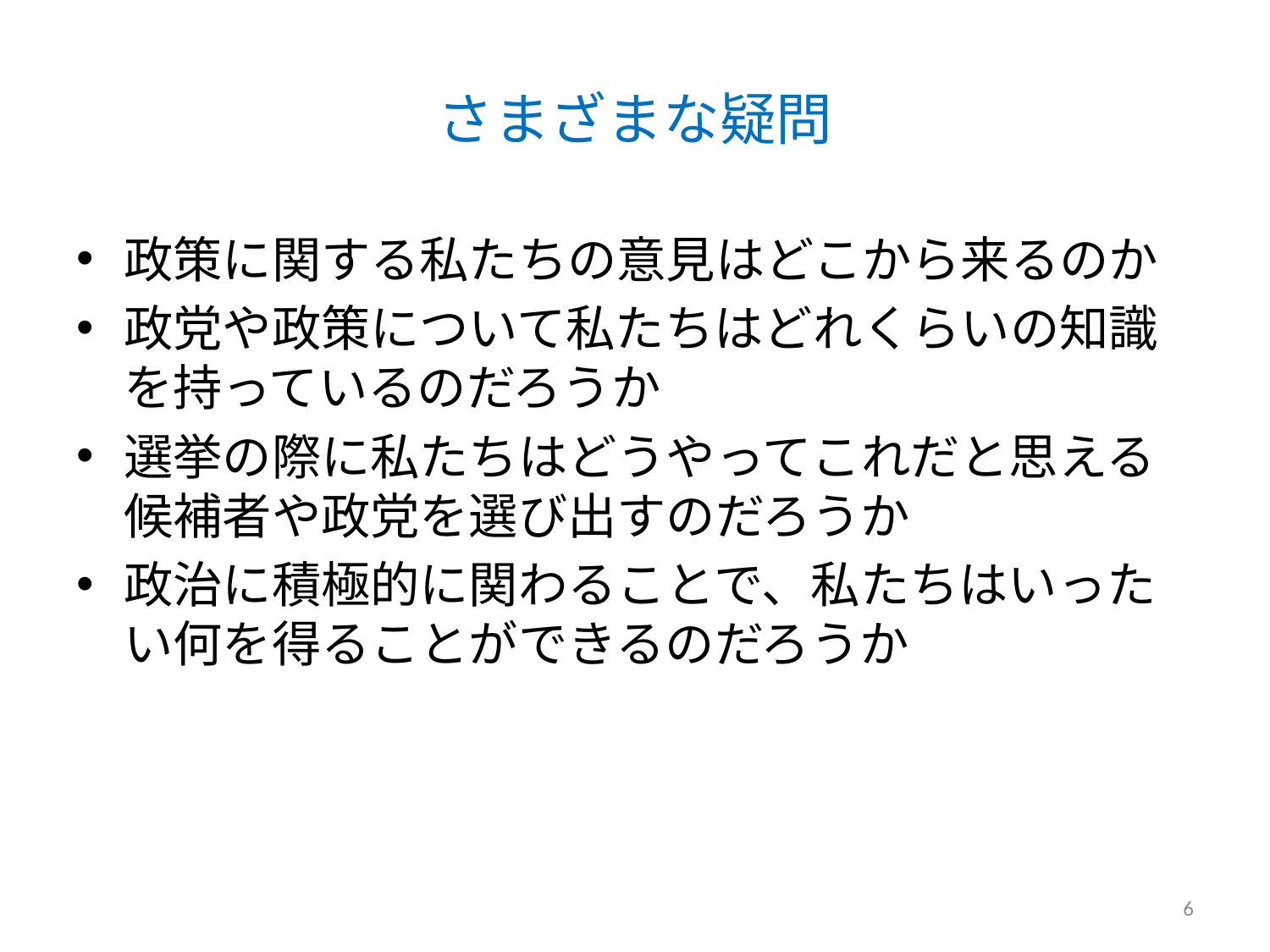

# さまざまな疑問
政策に関する私たちの意見はどこから来るのか
政党や政策について私たちはどれくらいの知識を持っているのだろうか
選挙の際に私たちはどうやってこれだと思える候補者や政党を選び出すのだろうか
政治に積極的に関わることで、私たちはいったい何を得ることができるのだろうか

6